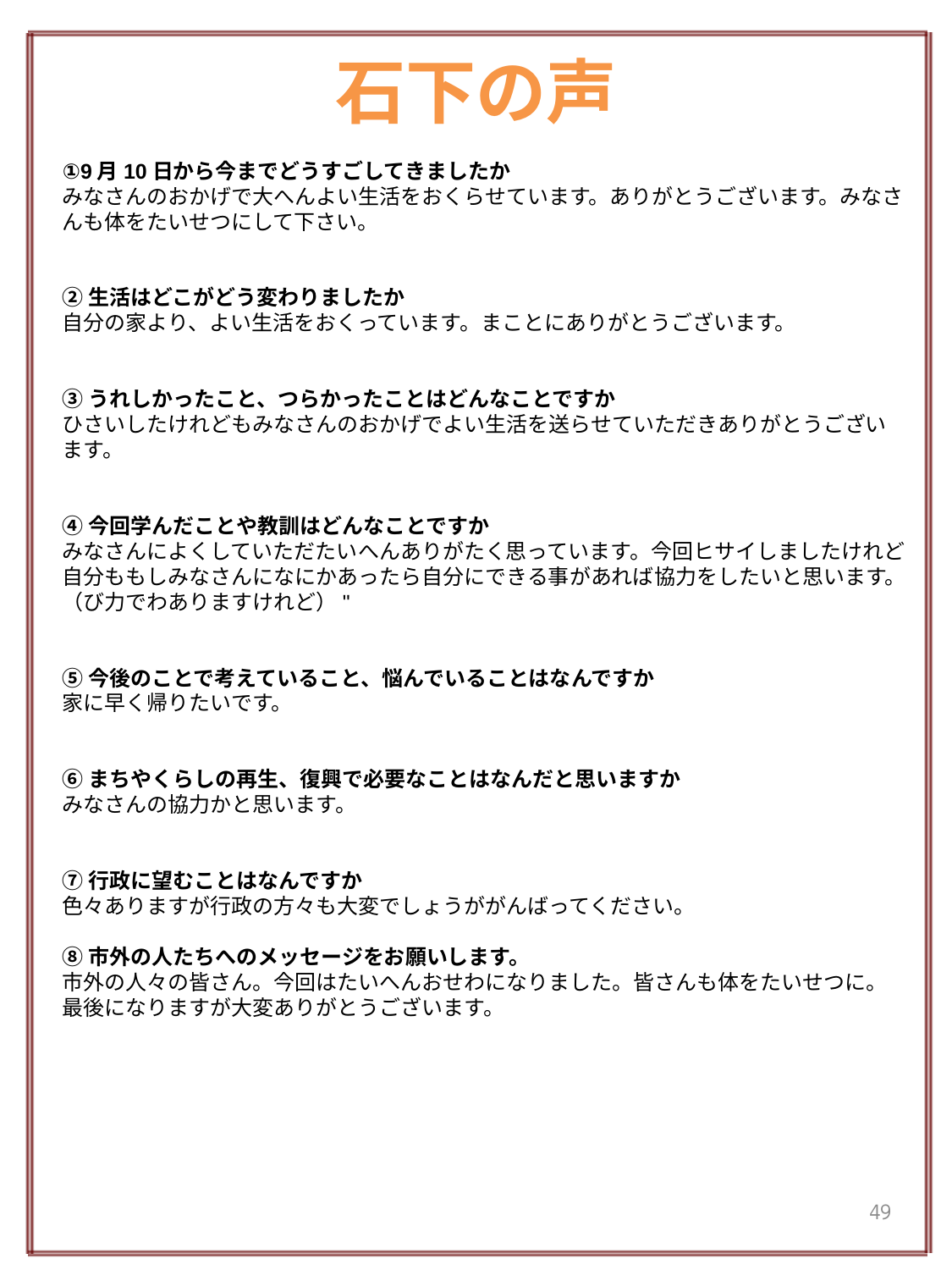

# 石下の声
①9月10日から今までどうすごしてきましたか
みなさんのおかげで大へんよい生活をおくらせています。ありがとうございます。みなさんも体をたいせつにして下さい。

②生活はどこがどう変わりましたか
自分の家より、よい生活をおくっています。まことにありがとうございます。

③うれしかったこと、つらかったことはどんなことですか
ひさいしたけれどもみなさんのおかげでよい生活を送らせていただきありがとうございます。

④今回学んだことや教訓はどんなことですか
みなさんによくしていただたいへんありがたく思っています。今回ヒサイしましたけれど自分ももしみなさんになにかあったら自分にできる事があれば協力をしたいと思います。（び力でわありますけれど）"

⑤今後のことで考えていること、悩んでいることはなんですか
家に早く帰りたいです。

⑥まちやくらしの再生、復興で必要なことはなんだと思いますか
みなさんの協力かと思います。

⑦行政に望むことはなんですか
色々ありますが行政の方々も大変でしょうががんばってください。

⑧市外の人たちへのメッセージをお願いします。
市外の人々の皆さん。今回はたいへんおせわになりました。皆さんも体をたいせつに。最後になりますが大変ありがとうございます。

49